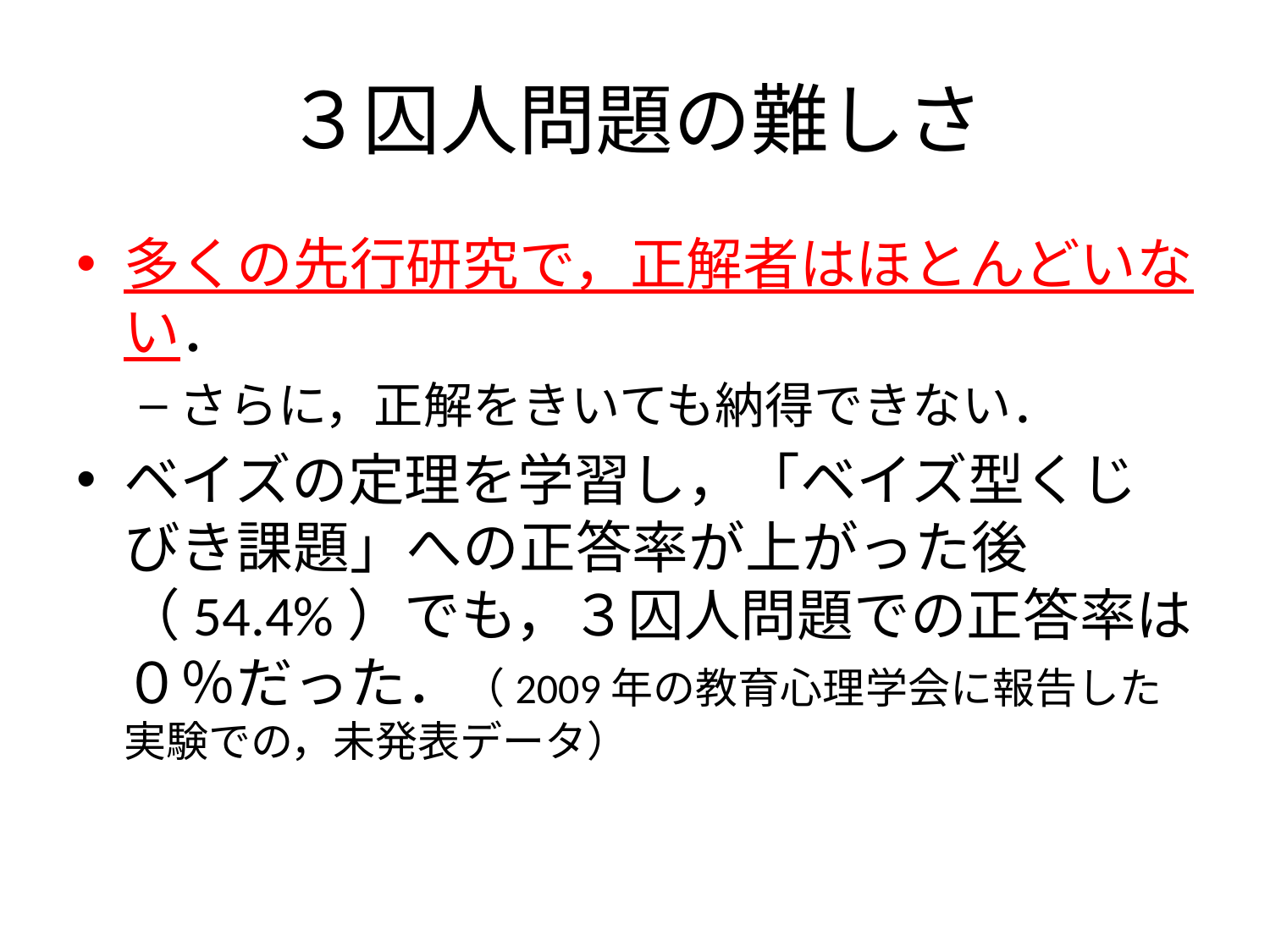

# ３囚人問題の難しさ
多くの先行研究で，正解者はほとんどいない．
さらに，正解をきいても納得できない．
ベイズの定理を学習し，「ベイズ型くじびき課題」への正答率が上がった後（54.4%）でも，３囚人問題での正答率は０％だった．（2009年の教育心理学会に報告した実験での，未発表データ）